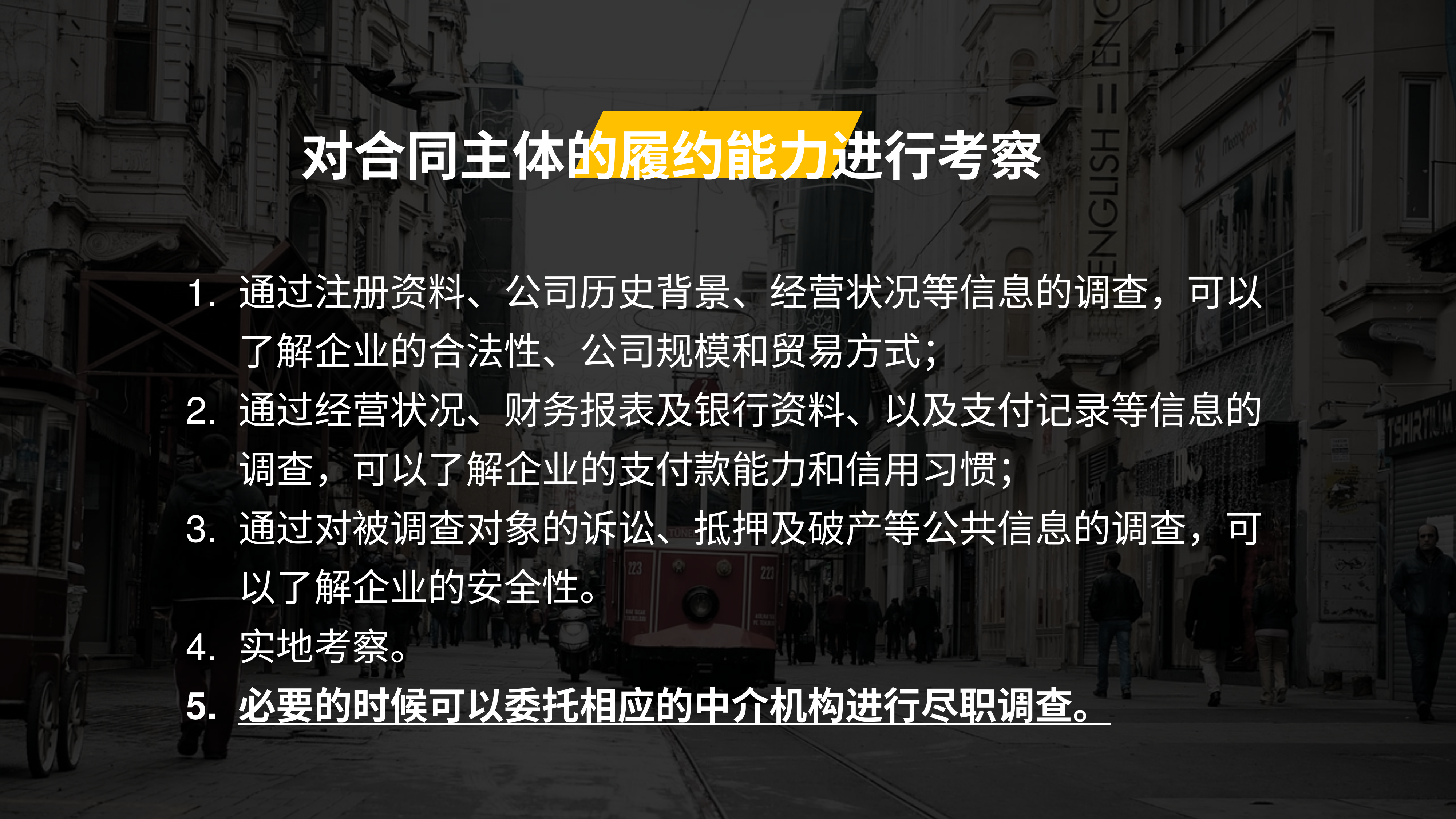

对合同主体的履约能力进行考察

通过注册资料、公司历史背景、经营状况等信息的调查，可以了解企业的合法性、公司规模和贸易方式；
通过经营状况、财务报表及银行资料、以及支付记录等信息的调查，可以了解企业的支付款能力和信用习惯；
通过对被调查对象的诉讼、抵押及破产等公共信息的调查，可以了解企业的安全性。
实地考察。
必要的时候可以委托相应的中介机构进行尽职调查。